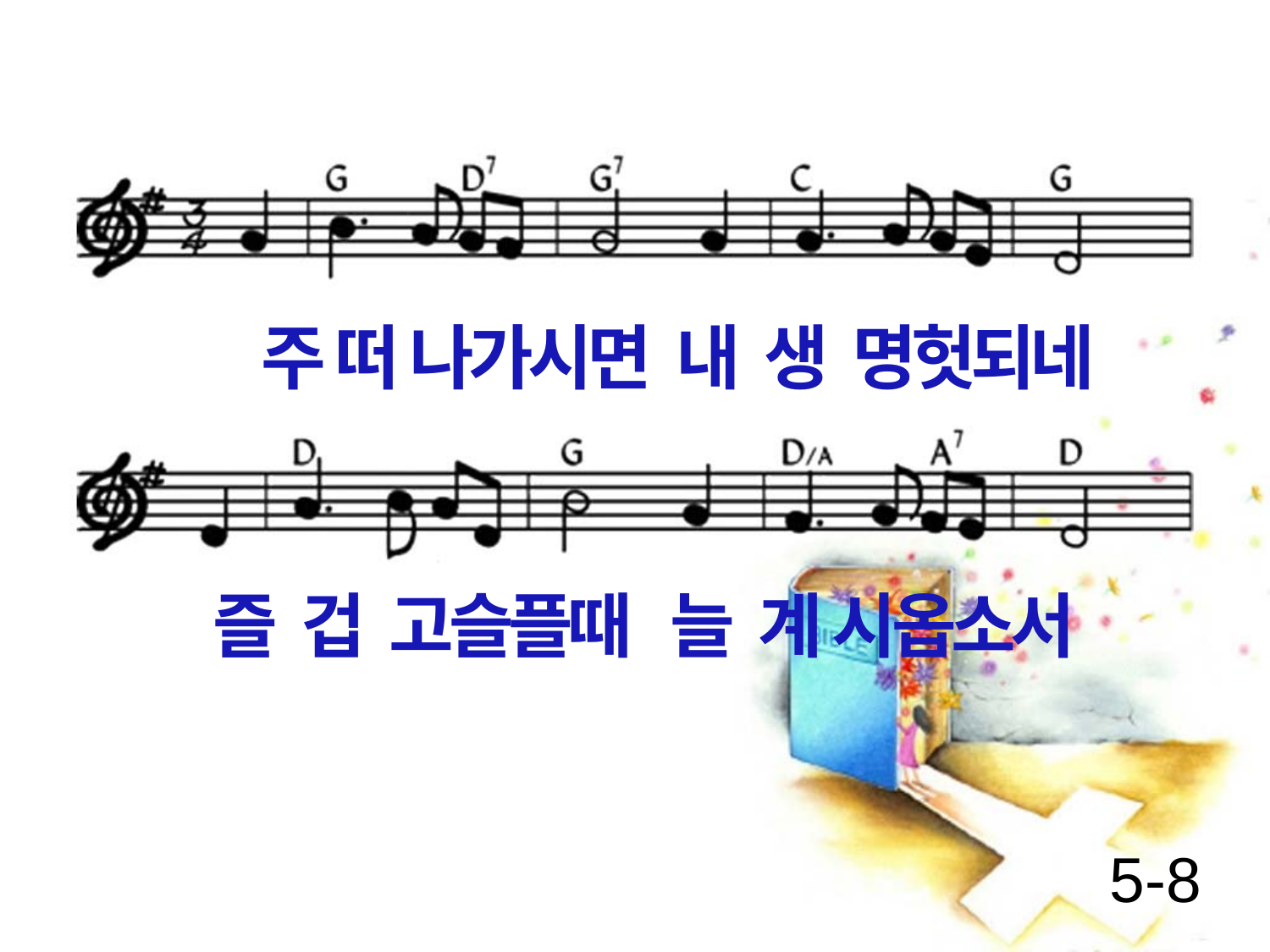

주 떠 나가시면  내  생  명헛되네
즐  겁  고슬플때   늘  계 시옵소서
5-8